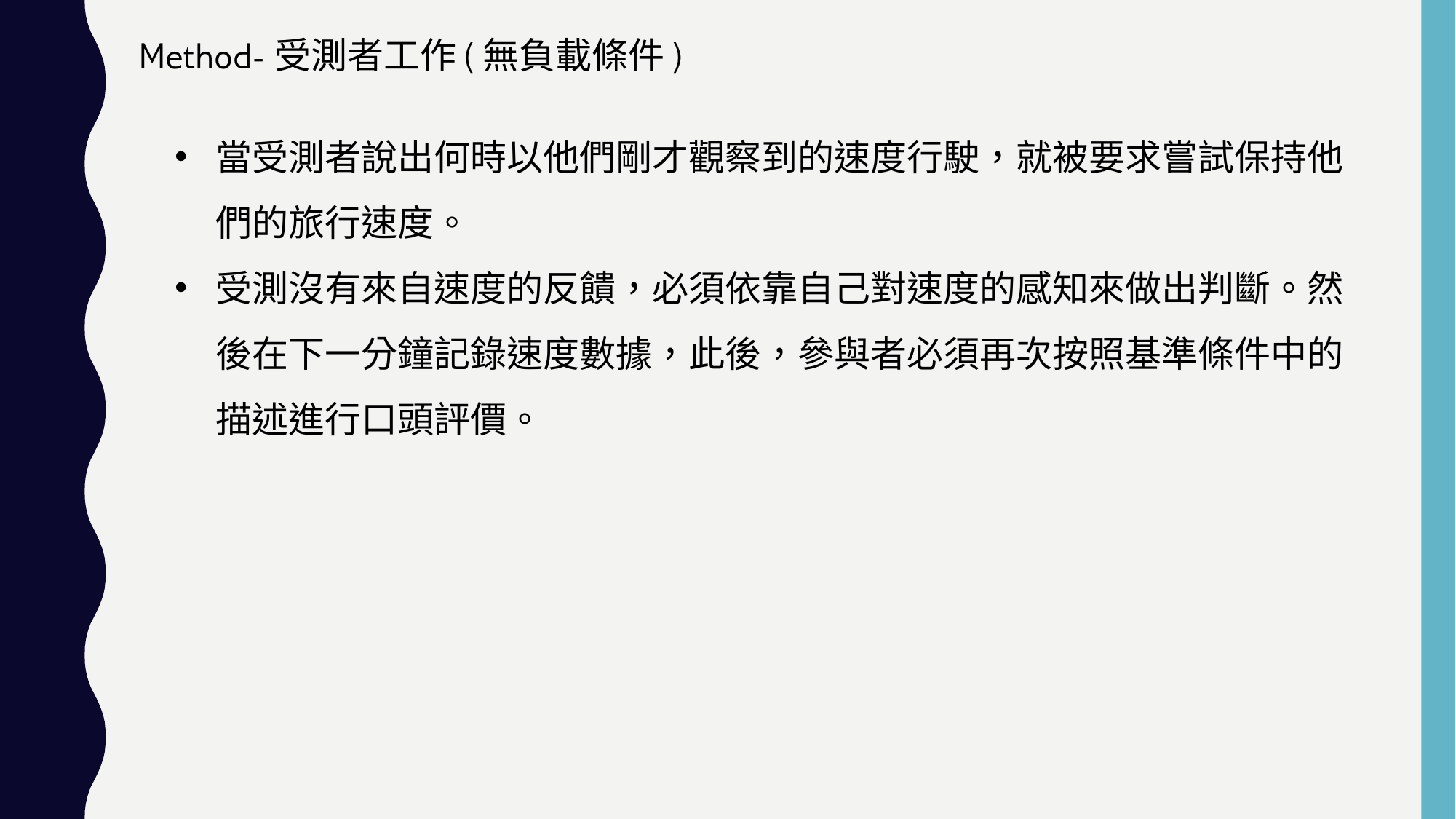

Method-受測者工作(無負載條件)
當受測者說出何時以他們剛才觀察到的速度行駛，就被要求嘗試保持他們的旅行速度。
受測沒有來自速度的反饋，必須依靠自己對速度的感知來做出判斷。然後在下一分鐘記錄速度數據，此後，參與者必須再次按照基準條件中的描述進行口頭評價。